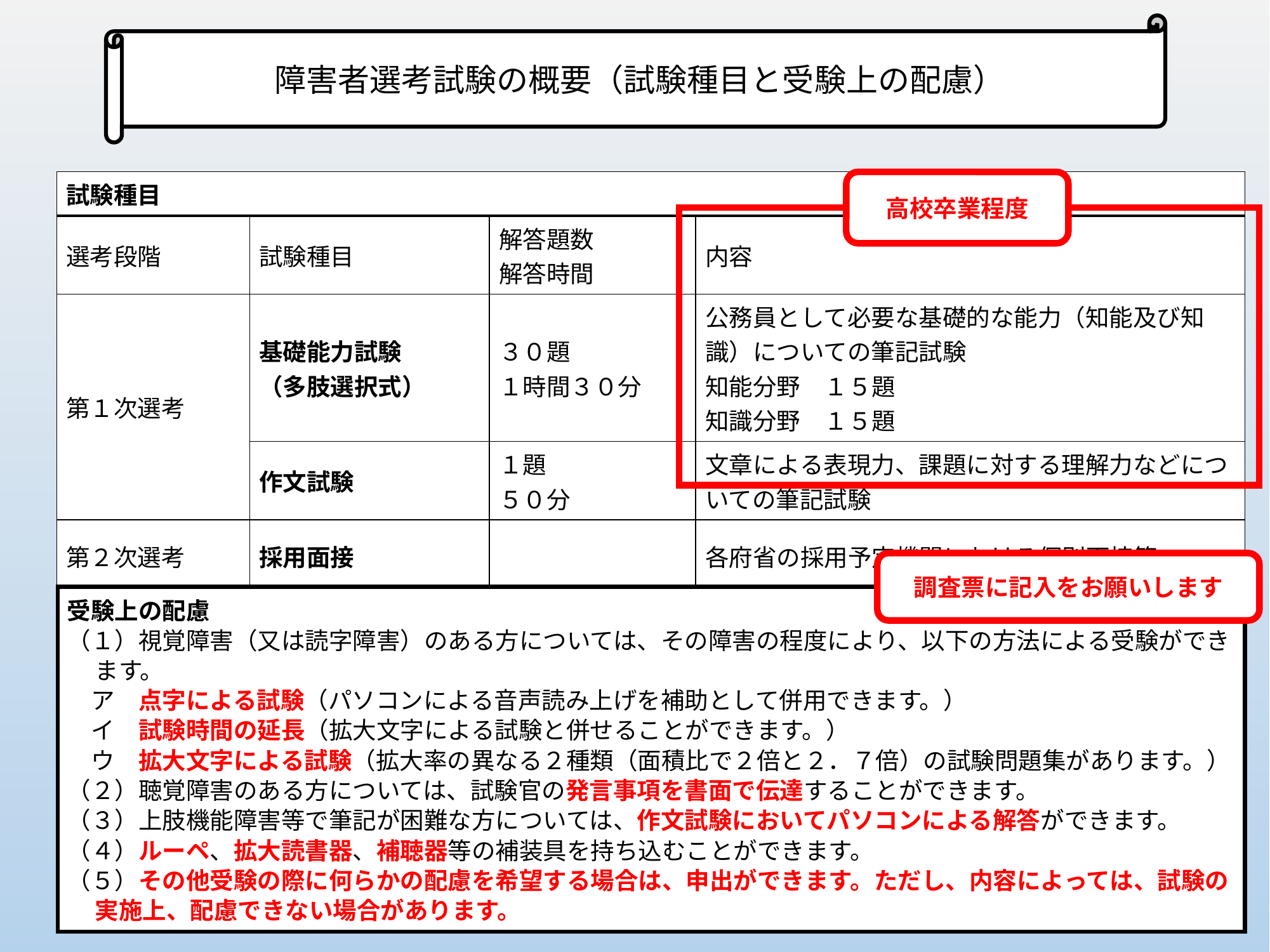

障害者選考試験の概要（試験種目と受験上の配慮）
| 試験種目 |  |  |  |
| --- | --- | --- | --- |
| 選考段階 | 試験種目 | 解答題数 解答時間 | 内容 |
| 第１次選考 | 基礎能力試験 （多肢選択式） | ３０題 １時間３０分 | 公務員として必要な基礎的な能力（知能及び知識）についての筆記試験 知能分野　１５題 知識分野　１５題 |
|  | 作文試験 | １題 ５０分 | 文章による表現力、課題に対する理解力などについての筆記試験 |
| 第２次選考 | 採用面接 |  | 各府省の採用予定機関における個別面接等 |
高校卒業程度

調査票に記入をお願いします
受験上の配慮
（１）視覚障害（又は読字障害）のある方については、その障害の程度により、以下の方法による受験ができます。
　ア　点字による試験（パソコンによる音声読み上げを補助として併用できます。）
　イ　試験時間の延長（拡大文字による試験と併せることができます。）
　ウ　拡大文字による試験（拡大率の異なる２種類（面積比で２倍と２．７倍）の試験問題集があります。）
（２）聴覚障害のある方については、試験官の発言事項を書面で伝達することができます。
（３）上肢機能障害等で筆記が困難な方については、作文試験においてパソコンによる解答ができます。
（４）ルーペ、拡大読書器、補聴器等の補装具を持ち込むことができます。
（５）その他受験の際に何らかの配慮を希望する場合は、申出ができます。ただし、内容によっては、試験の実施上、配慮できない場合があります。